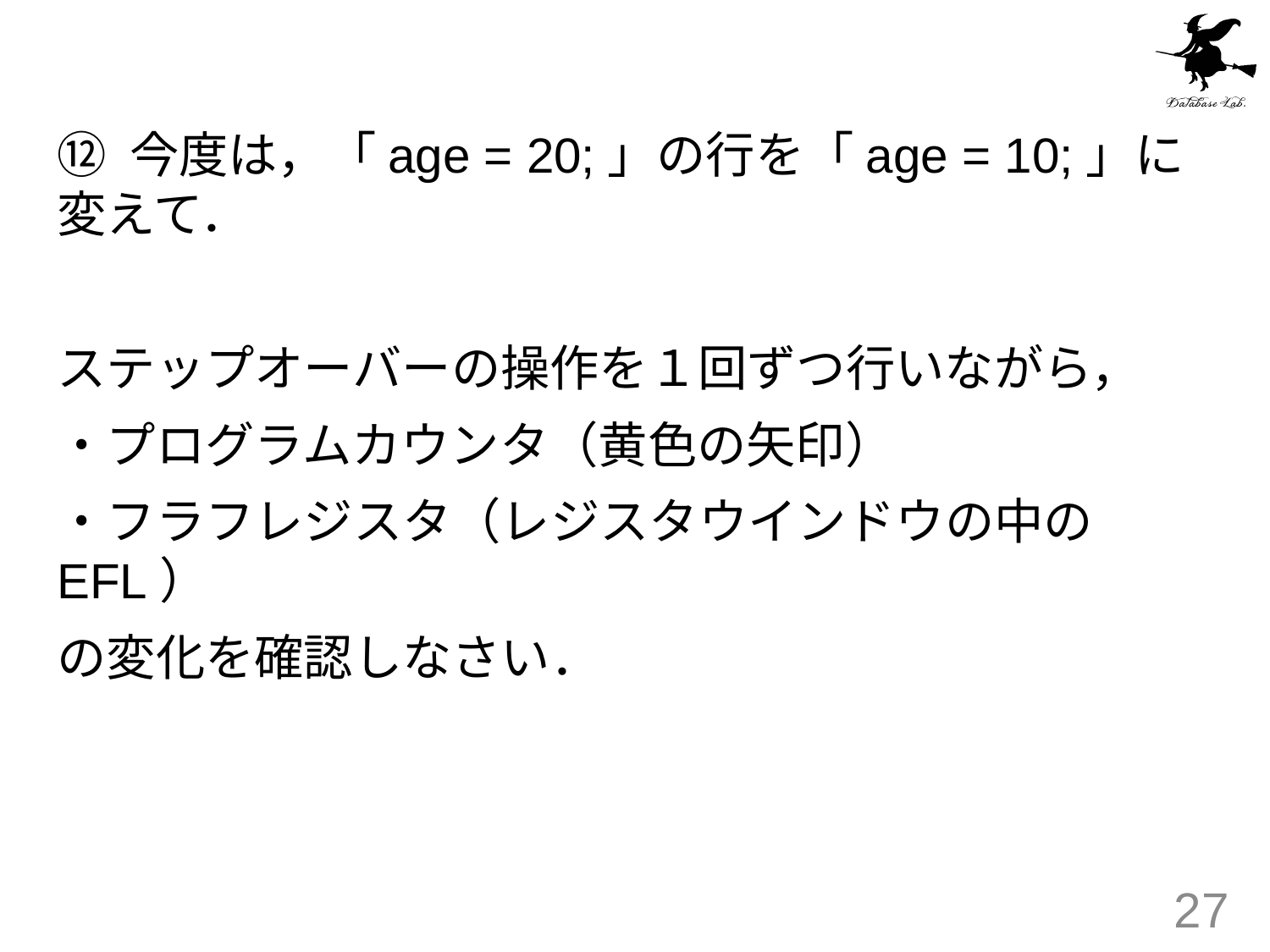

#
⑫ 今度は，「age = 20;」の行を「age = 10;」に変えて．

ステップオーバーの操作を１回ずつ行いながら，
・プログラムカウンタ（黄色の矢印）
・フラフレジスタ（レジスタウインドウの中の EFL）
の変化を確認しなさい．

27